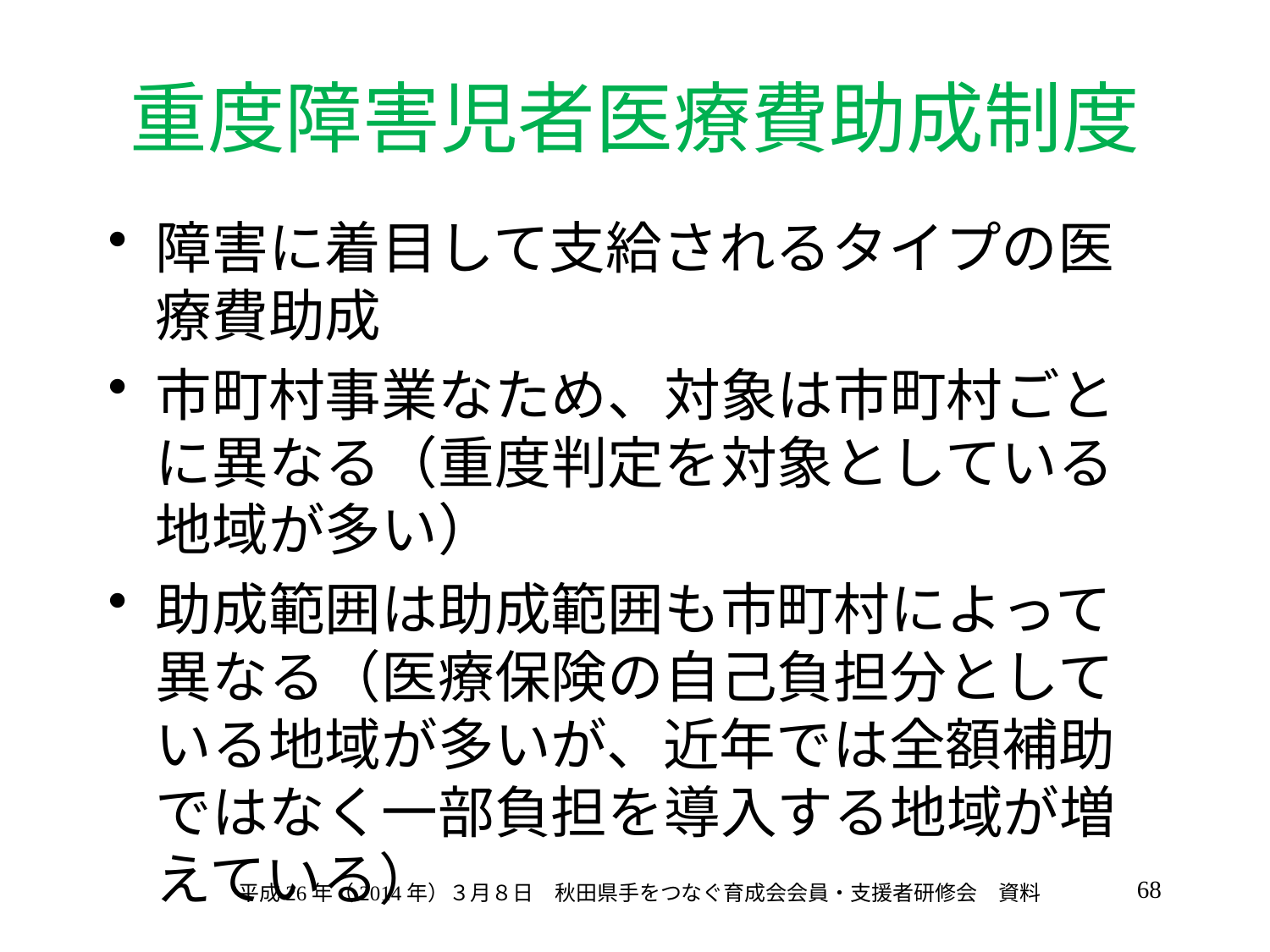

# 重度障害児者医療費助成制度
障害に着目して支給されるタイプの医療費助成
市町村事業なため、対象は市町村ごとに異なる（重度判定を対象としている地域が多い）
助成範囲は助成範囲も市町村によって異なる（医療保険の自己負担分としている地域が多いが、近年では全額補助ではなく一部負担を導入する地域が増えている）
68